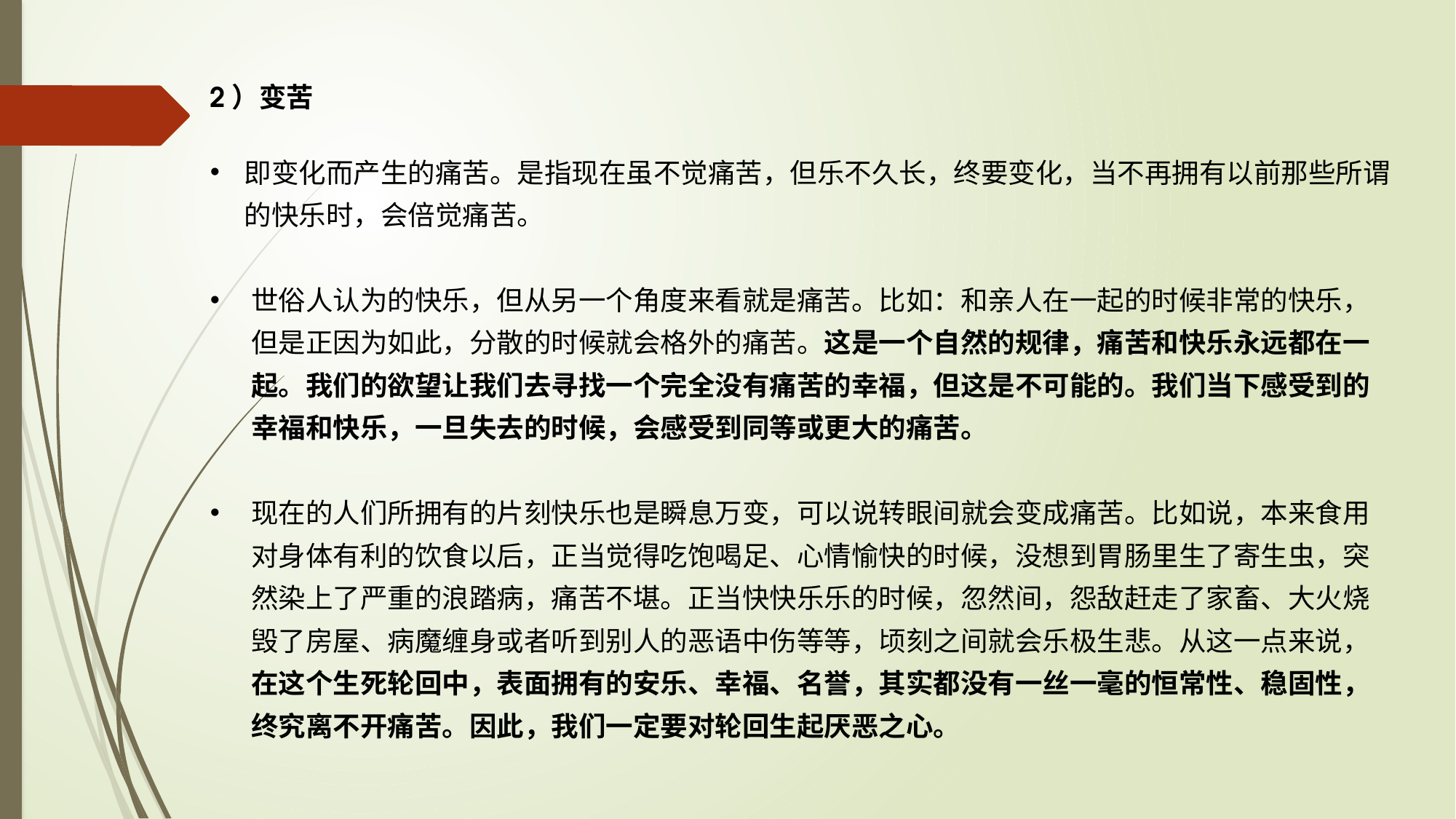

2）变苦

即变化而产生的痛苦。是指现在虽不觉痛苦，但乐不久长，终要变化，当不再拥有以前那些所谓的快乐时，会倍觉痛苦。

世俗人认为的快乐，但从另一个角度来看就是痛苦。比如：和亲人在一起的时候非常的快乐，但是正因为如此，分散的时候就会格外的痛苦。这是一个自然的规律，痛苦和快乐永远都在一起。我们的欲望让我们去寻找一个完全没有痛苦的幸福，但这是不可能的。我们当下感受到的幸福和快乐，一旦失去的时候，会感受到同等或更大的痛苦。

现在的人们所拥有的片刻快乐也是瞬息万变，可以说转眼间就会变成痛苦。比如说，本来食用对身体有利的饮食以后，正当觉得吃饱喝足、心情愉快的时候，没想到胃肠里生了寄生虫，突然染上了严重的浪踏病，痛苦不堪。正当快快乐乐的时候，忽然间，怨敌赶走了家畜、大火烧毁了房屋、病魔缠身或者听到别人的恶语中伤等等，顷刻之间就会乐极生悲。从这一点来说，在这个生死轮回中，表面拥有的安乐、幸福、名誉，其实都没有一丝一毫的恒常性、稳固性，终究离不开痛苦。因此，我们一定要对轮回生起厌恶之心。